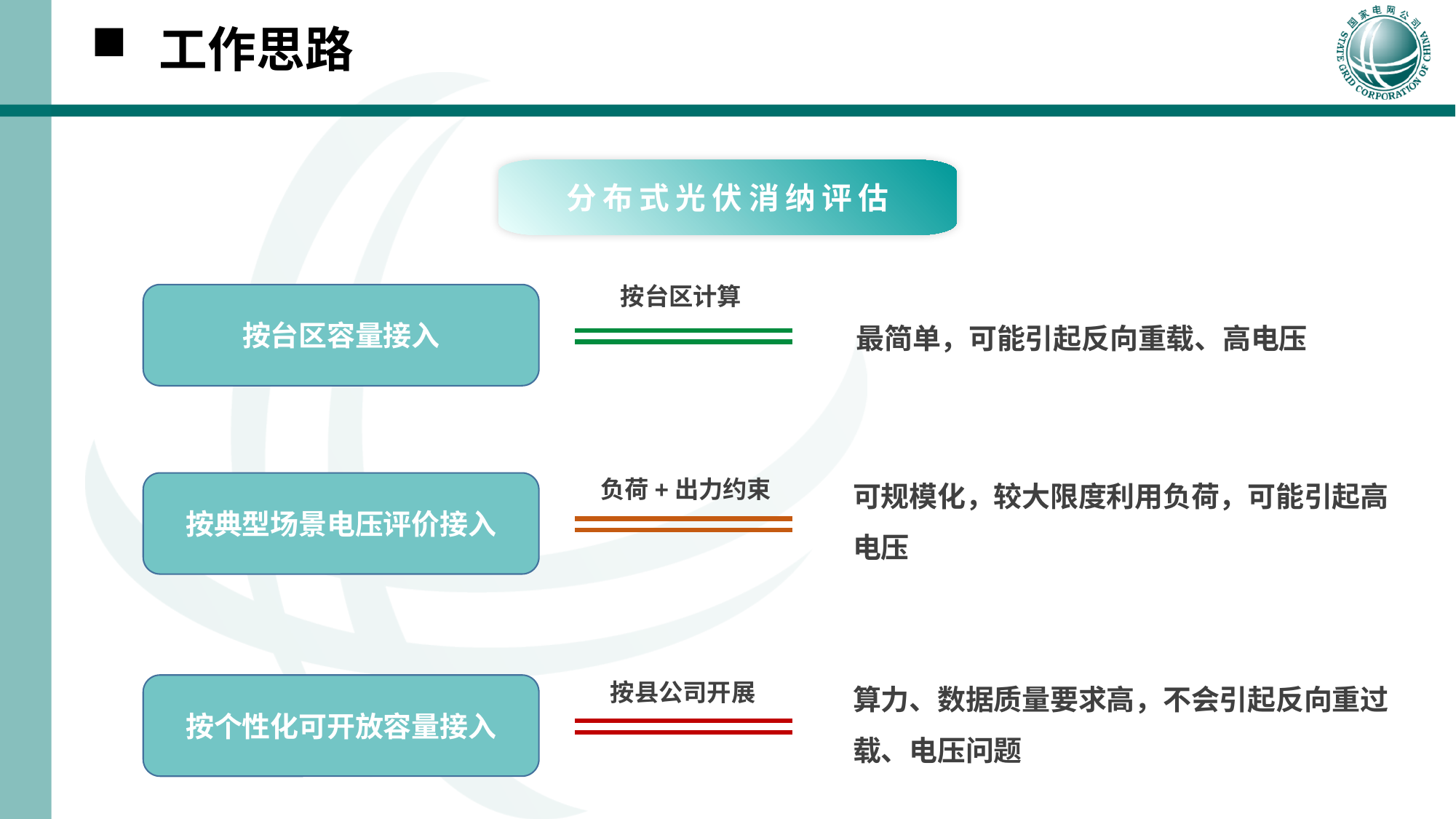

工作思路
分布式光伏消纳评估
按台区计算
按台区容量接入
最简单，可能引起反向重载、高电压
负荷+出力约束
可规模化，较大限度利用负荷，可能引起高电压
按典型场景电压评价接入
按县公司开展
算力、数据质量要求高，不会引起反向重过载、电压问题
按个性化可开放容量接入